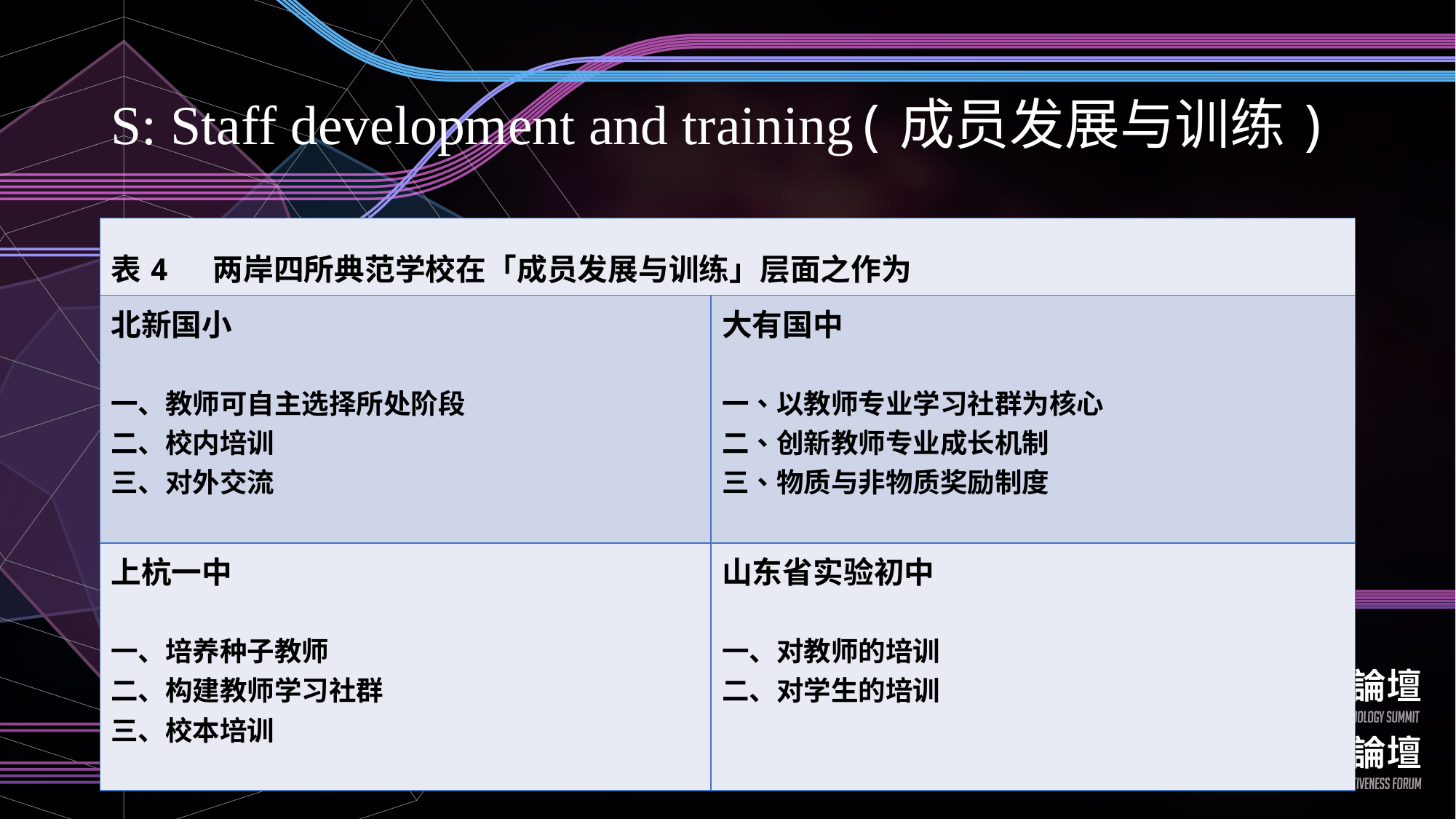

# S: Staff development and training(成员发展与训练)
| 表4 两岸四所典范学校在「成员发展与训练」层面之作为 |  |
| --- | --- |
| 北新国小 一、教师可自主选择所处阶段 二、校内培训 三、对外交流 | 大有国中 一、以教师专业学习社群为核心 二、创新教师专业成长机制 三、物质与非物质奖励制度 |
| 上杭一中 一、培养种子教师 二、构建教师学习社群 三、校本培训 | 山东省实验初中 一、对教师的培训 二、对学生的培训 |